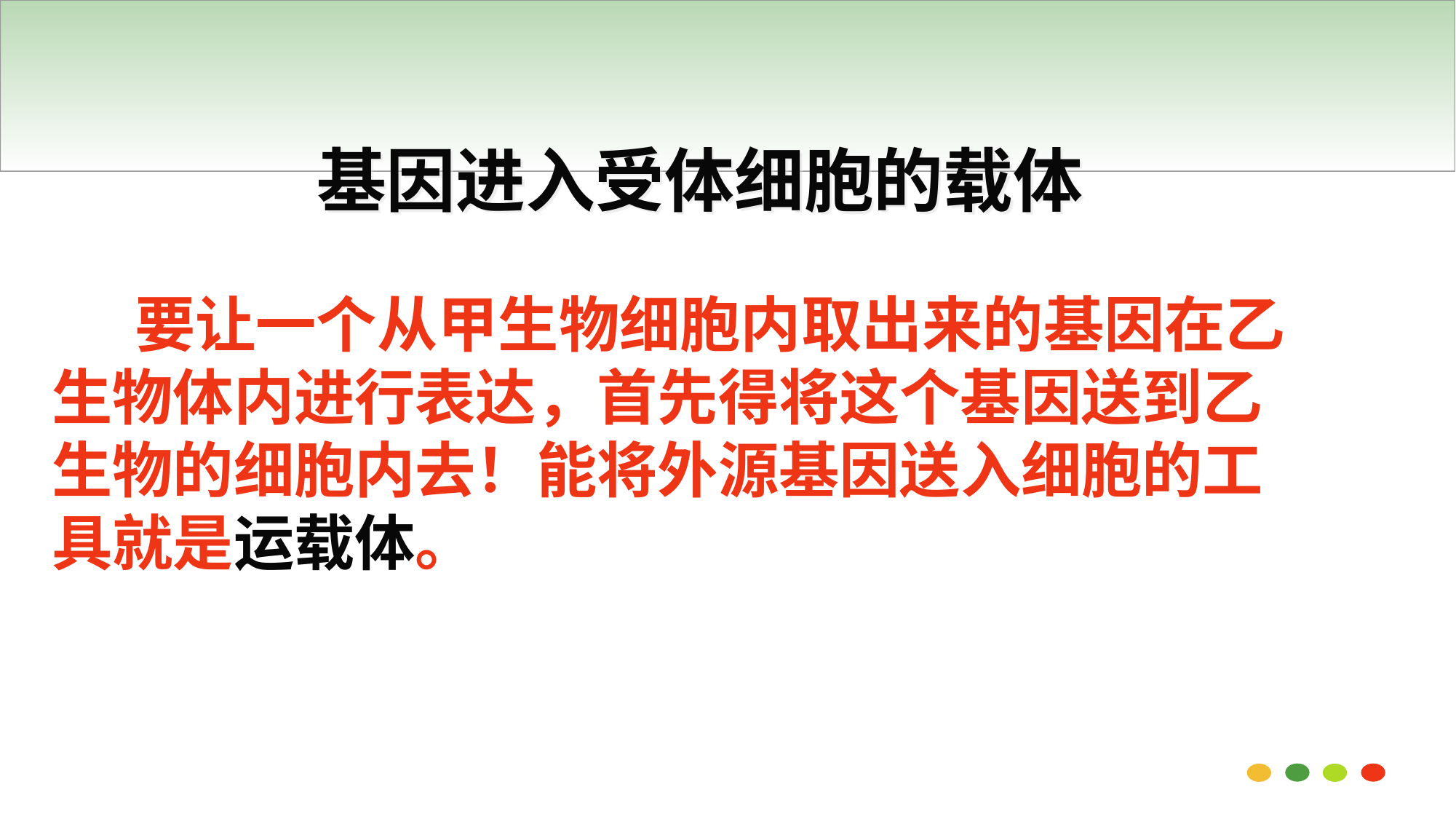

基因进入受体细胞的载体
　　  要让一个从甲生物细胞内取出来的基因在乙生物体内进行表达，首先得将这个基因送到乙生物的细胞内去！能将外源基因送入细胞的工具就是运载体。